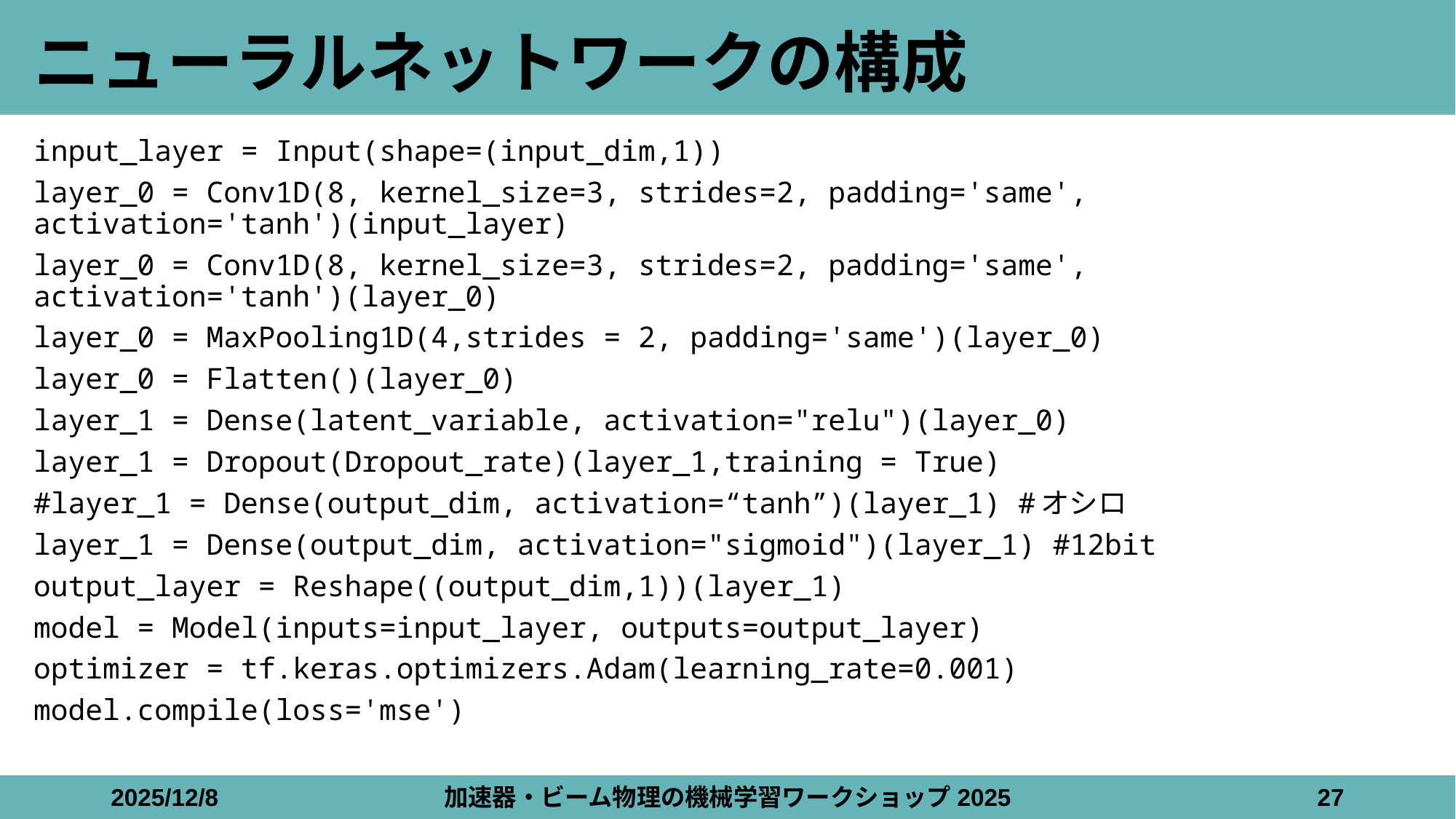

# ニューラルネットワークの構成
input_layer = Input(shape=(input_dim,1))
layer_0 = Conv1D(8, kernel_size=3, strides=2, padding='same', activation='tanh')(input_layer)
layer_0 = Conv1D(8, kernel_size=3, strides=2, padding='same', activation='tanh')(layer_0)
layer_0 = MaxPooling1D(4,strides = 2, padding='same')(layer_0)
layer_0 = Flatten()(layer_0)
layer_1 = Dense(latent_variable, activation="relu")(layer_0)
layer_1 = Dropout(Dropout_rate)(layer_1,training = True)
#layer_1 = Dense(output_dim, activation=“tanh”)(layer_1) #オシロ
layer_1 = Dense(output_dim, activation="sigmoid")(layer_1) #12bit
output_layer = Reshape((output_dim,1))(layer_1)
model = Model(inputs=input_layer, outputs=output_layer)
optimizer = tf.keras.optimizers.Adam(learning_rate=0.001)
model.compile(loss='mse')
2025/12/8
加速器・ビーム物理の機械学習ワークショップ2025
27